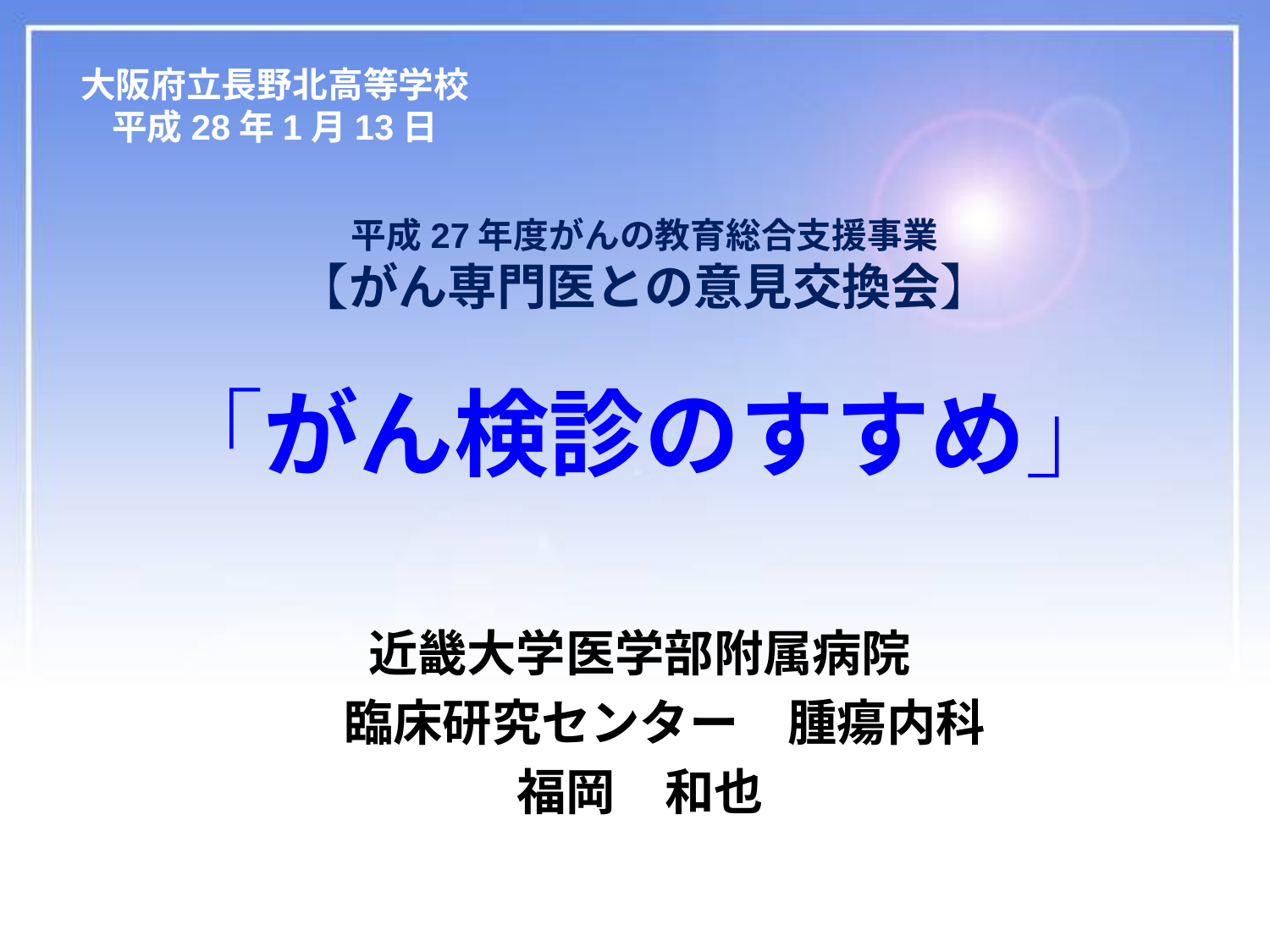

大阪府立長野北高等学校
平成28年1月13日
# 平成27年度がんの教育総合支援事業 【がん専門医との意見交換会】 「がん検診のすすめ」
近畿大学医学部附属病院
　臨床研究センター　腫瘍内科
福岡　和也